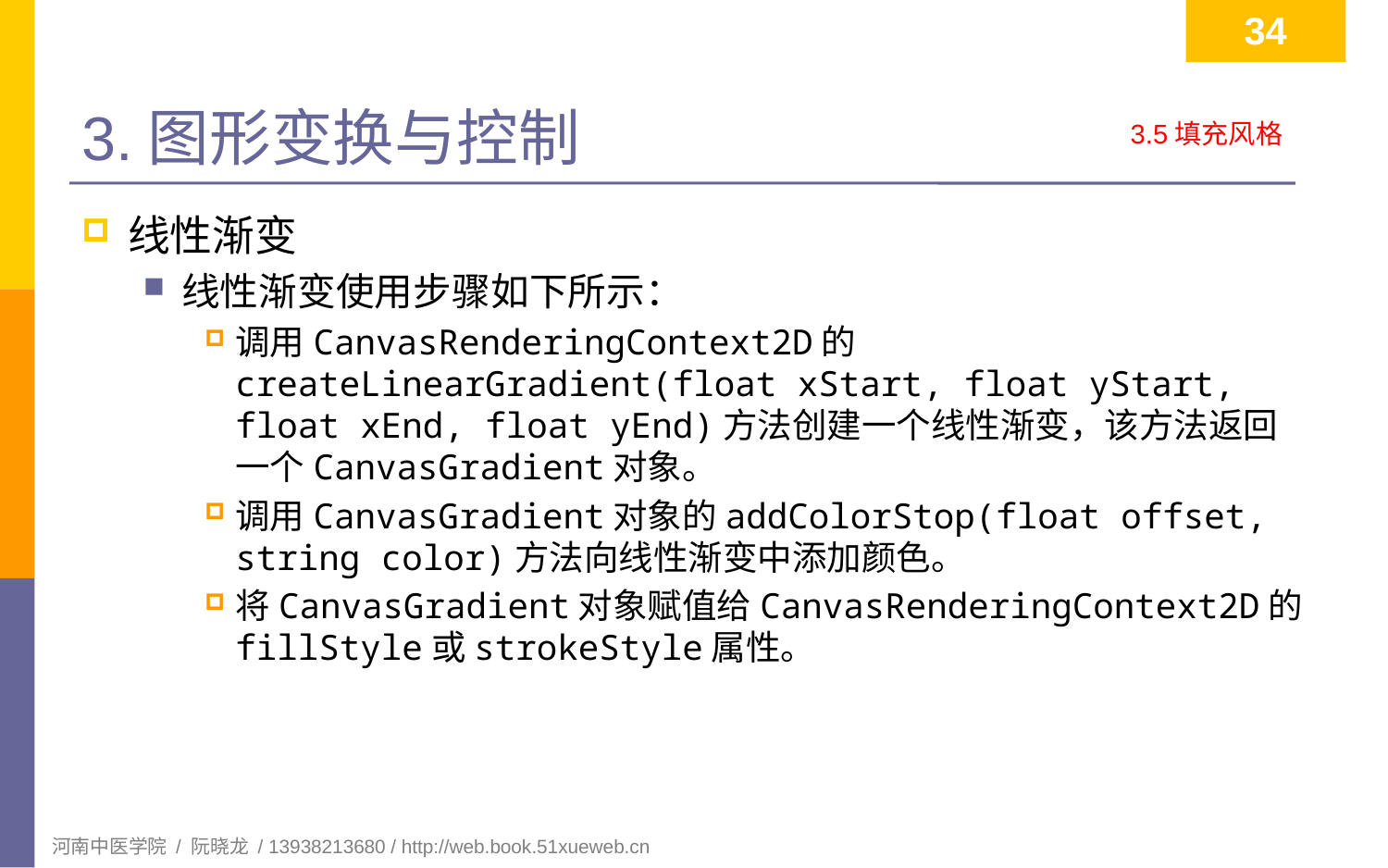

34
# 3.图形变换与控制
3.5填充风格
线性渐变
线性渐变使用步骤如下所示：
调用CanvasRenderingContext2D的createLinearGradient(float xStart, float yStart, float xEnd, float yEnd)方法创建一个线性渐变，该方法返回一个CanvasGradient对象。
调用CanvasGradient对象的addColorStop(float offset, string color)方法向线性渐变中添加颜色。
将CanvasGradient对象赋值给CanvasRenderingContext2D的fillStyle或strokeStyle属性。